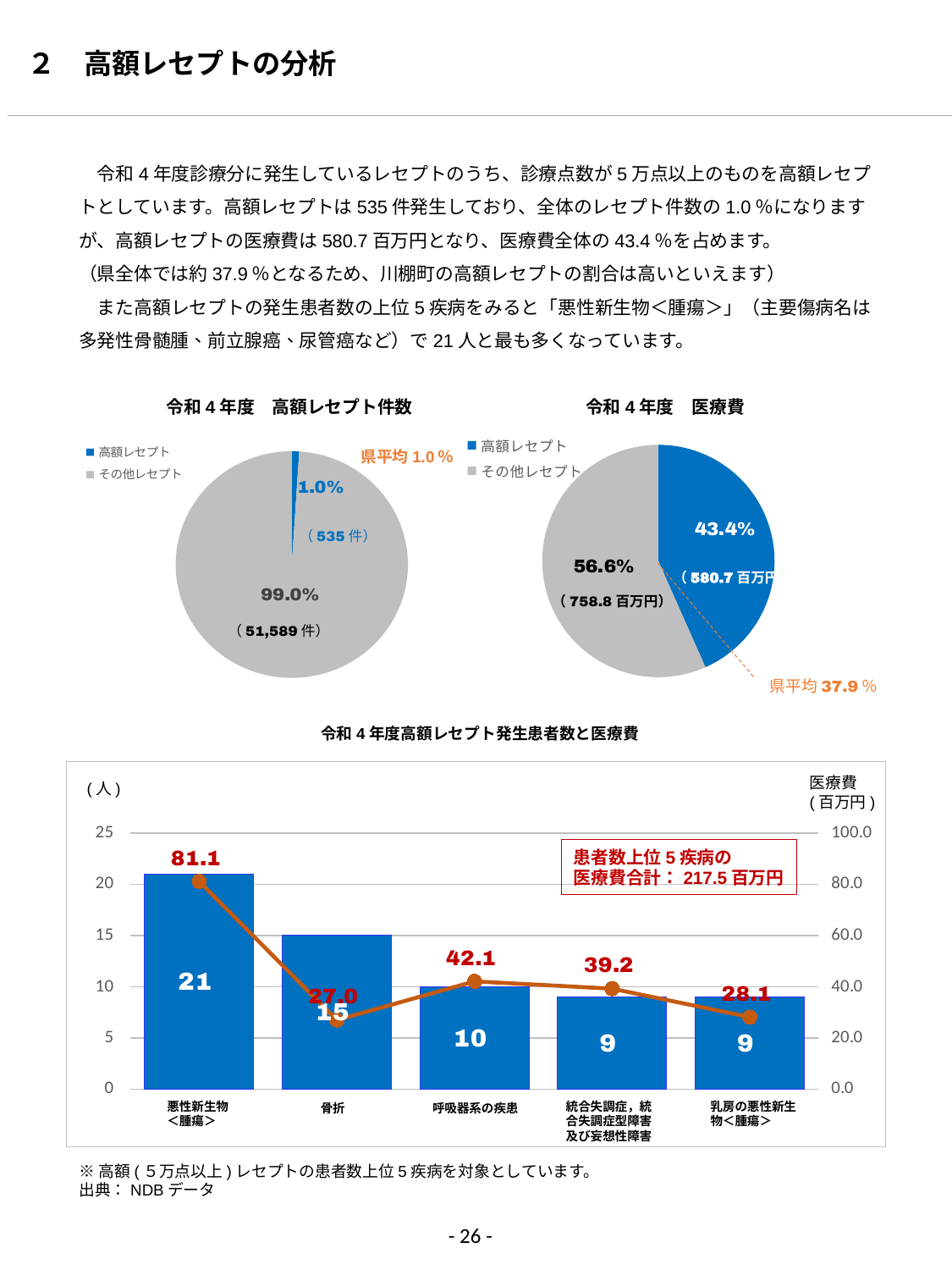

２　高額レセプトの分析
　令和4年度診療分に発生しているレセプトのうち、診療点数が5万点以上のものを高額レセプトとしています。高額レセプトは535件発生しており、全体のレセプト件数の1.0％になりますが、高額レセプトの医療費は580.7百万円となり、医療費全体の43.4％を占めます。
（県全体では約37.9％となるため、川棚町の高額レセプトの割合は高いといえます）
　また高額レセプトの発生患者数の上位5疾病をみると「悪性新生物＜腫瘍＞」（主要傷病名は多発性骨髄腫、前立腺癌、尿管癌など）で21人と最も多くなっています。
令和4年度　高額レセプト件数
令和4年度　医療費

### Chart

| Category | レセプト件数 |
|---|---|
| 高額レセプト | 0.010263985879825032 |
| その他レセプト | 0.989736014120175 |

### Chart

| Category | レセプト件数 |
|---|---|
| 高額レセプト | 0.4336692795819335 |
| その他レセプト | 0.5664800298618887 |
県平均1.0％
（535件）
（580.7百万円）
（758.8百万円）
（51,589件）
県平均37.9％
令和4年度高額レセプト発生患者数と医療費

### Chart

| Category | 患者数 | 医療費 |
|---|---|---|
| 悪性新生物＜腫瘍＞ | 21.0 | 81.13051 |
| 骨折 | 15.0 | 26.95685 |
| 呼吸器系の疾患 | 10.0 | 42.0823 |
| 統合失調症，統合失調症型障害及び妄想性障害 | 9.0 | 39.2178 |
| 乳房の悪性新生物＜腫瘍＞ | 9.0 | 28.13098 |
医療費
(百万円)
(人)
患者数上位5疾病の
医療費合計：217.5百万円
悪性新生物
＜腫瘍＞
統合失調症，統合失調症型障害及び妄想性障害
乳房の悪性新生物＜腫瘍＞
呼吸器系の疾患
骨折
※高額(５万点以上)レセプトの患者数上位5疾病を対象としています。
出典：NDBデータ
- 26 -